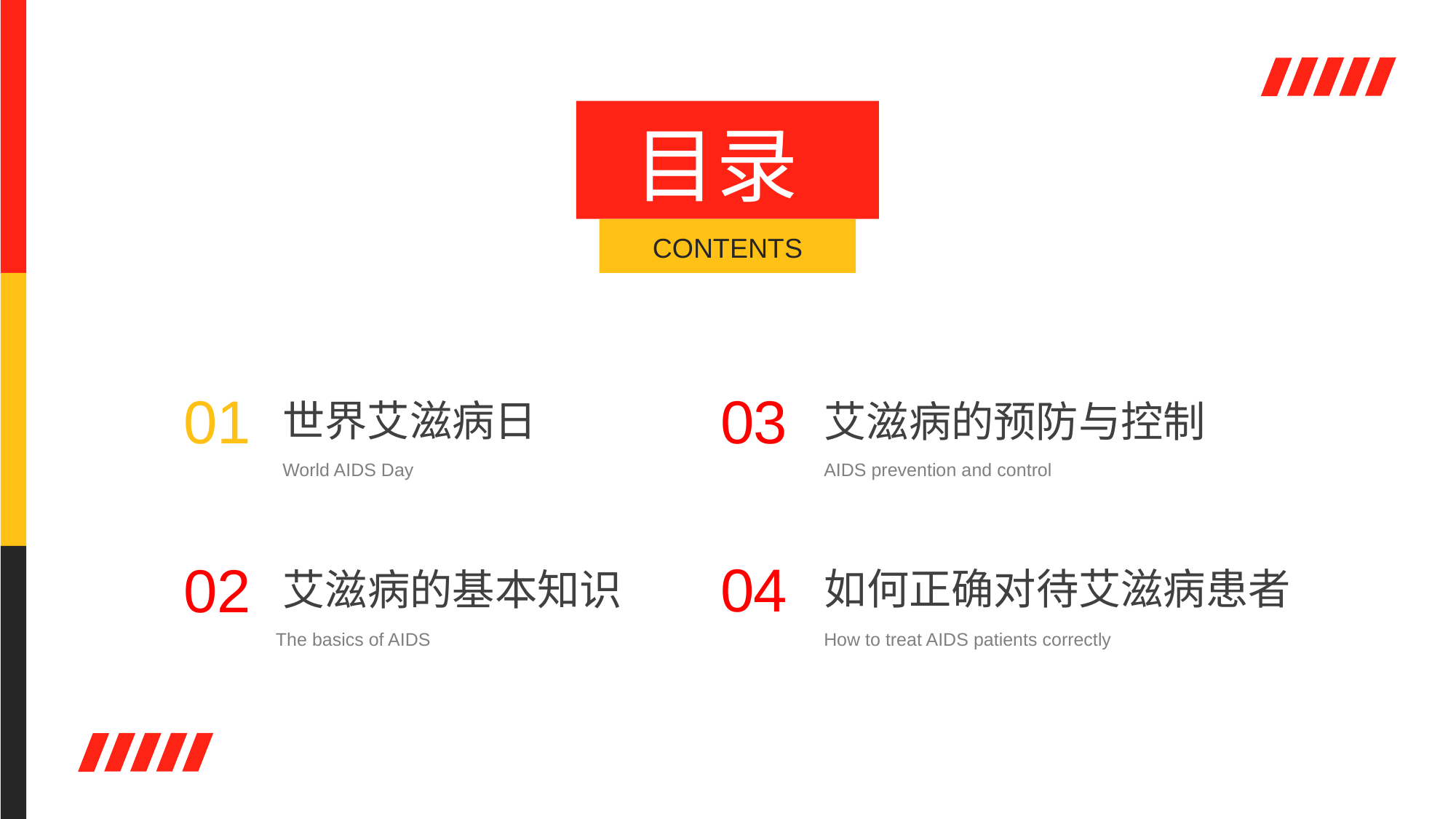

目录

CONTENTS
01
世界艾滋病日
World AIDS Day
03
艾滋病的预防与控制
AIDS prevention and control
04
如何正确对待艾滋病患者
How to treat AIDS patients correctly
02
艾滋病的基本知识
The basics of AIDS